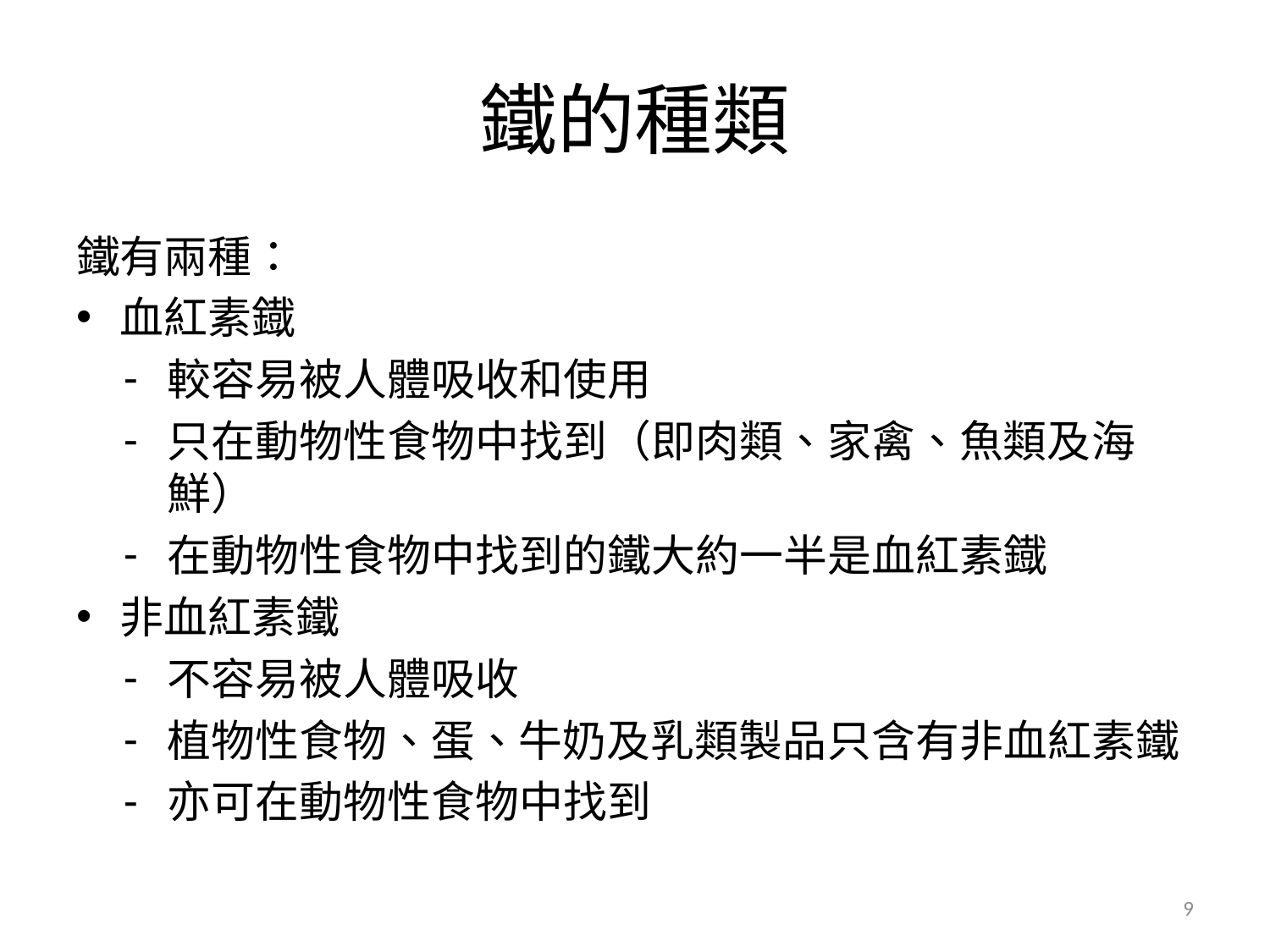

# 鐵的種類
鐵有兩種：
血紅素鐡
較容易被人體吸收和使用
只在動物性食物中找到（即肉類、家禽、魚類及海鮮）
在動物性食物中找到的鐵大約一半是血紅素鐡
非血紅素鐵
不容易被人體吸收
植物性食物、蛋、牛奶及乳類製品只含有非血紅素鐵
亦可在動物性食物中找到
9